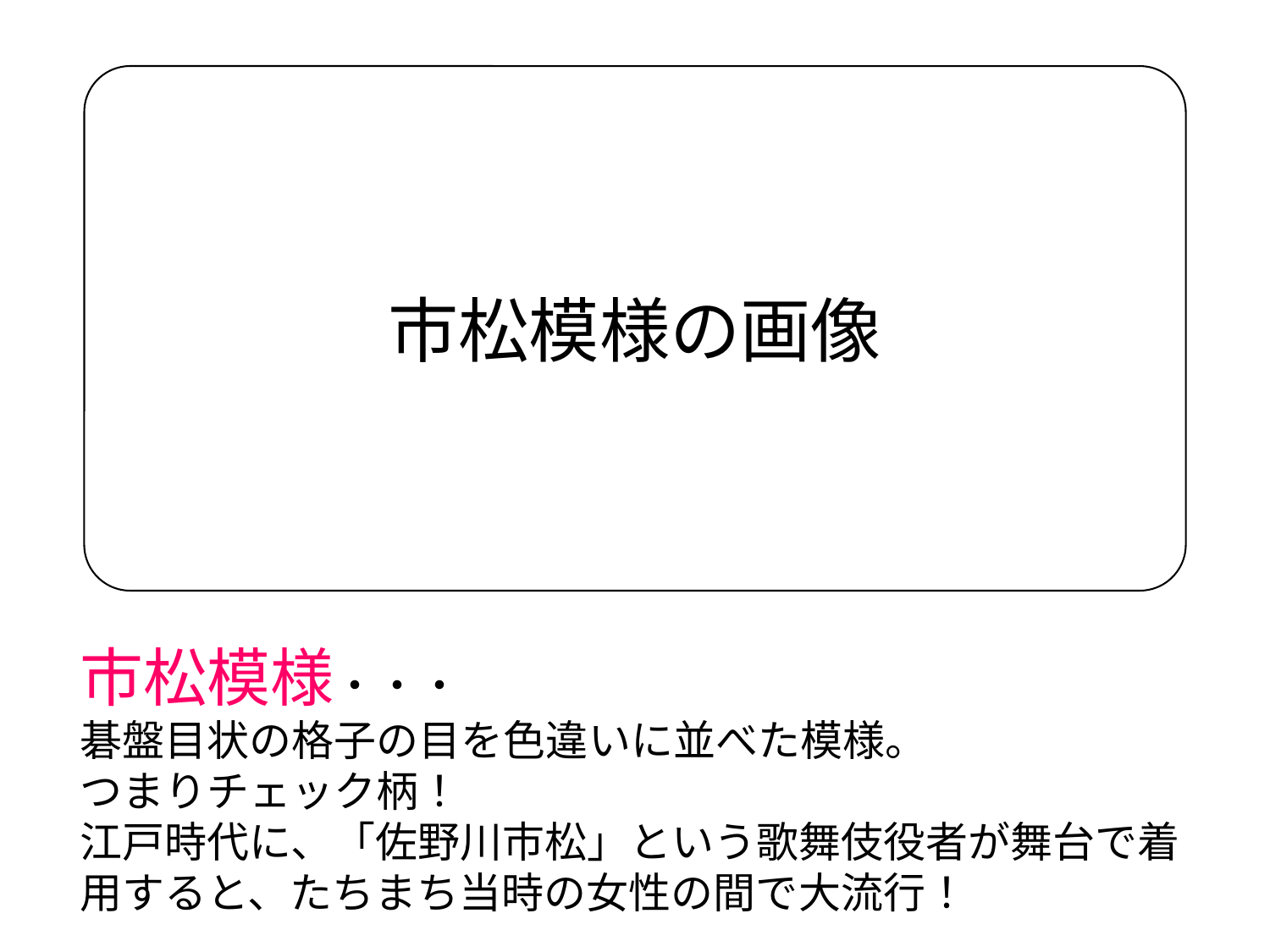

市松模様の画像
市松模様・・・
碁盤目状の格子の目を色違いに並べた模様。
つまりチェック柄！
江戸時代に、「佐野川市松」という歌舞伎役者が舞台で着用すると、たちまち当時の女性の間で大流行！